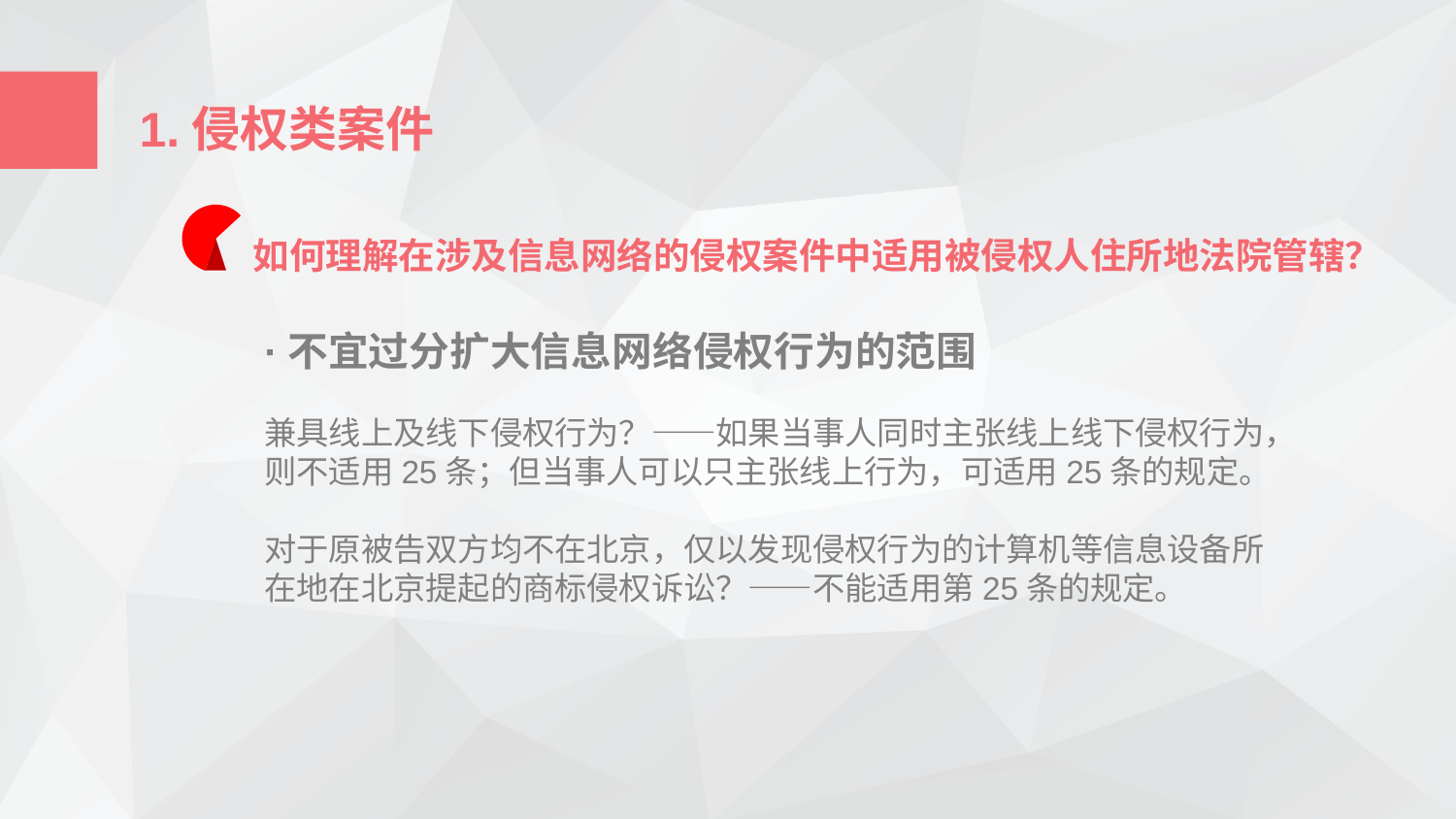

1.侵权类案件

如何理解在涉及信息网络的侵权案件中适用被侵权人住所地法院管辖？
·不宜过分扩大信息网络侵权行为的范围

兼具线上及线下侵权行为？——如果当事人同时主张线上线下侵权行为，则不适用25条；但当事人可以只主张线上行为，可适用25条的规定。

对于原被告双方均不在北京，仅以发现侵权行为的计算机等信息设备所在地在北京提起的商标侵权诉讼？——不能适用第25条的规定。